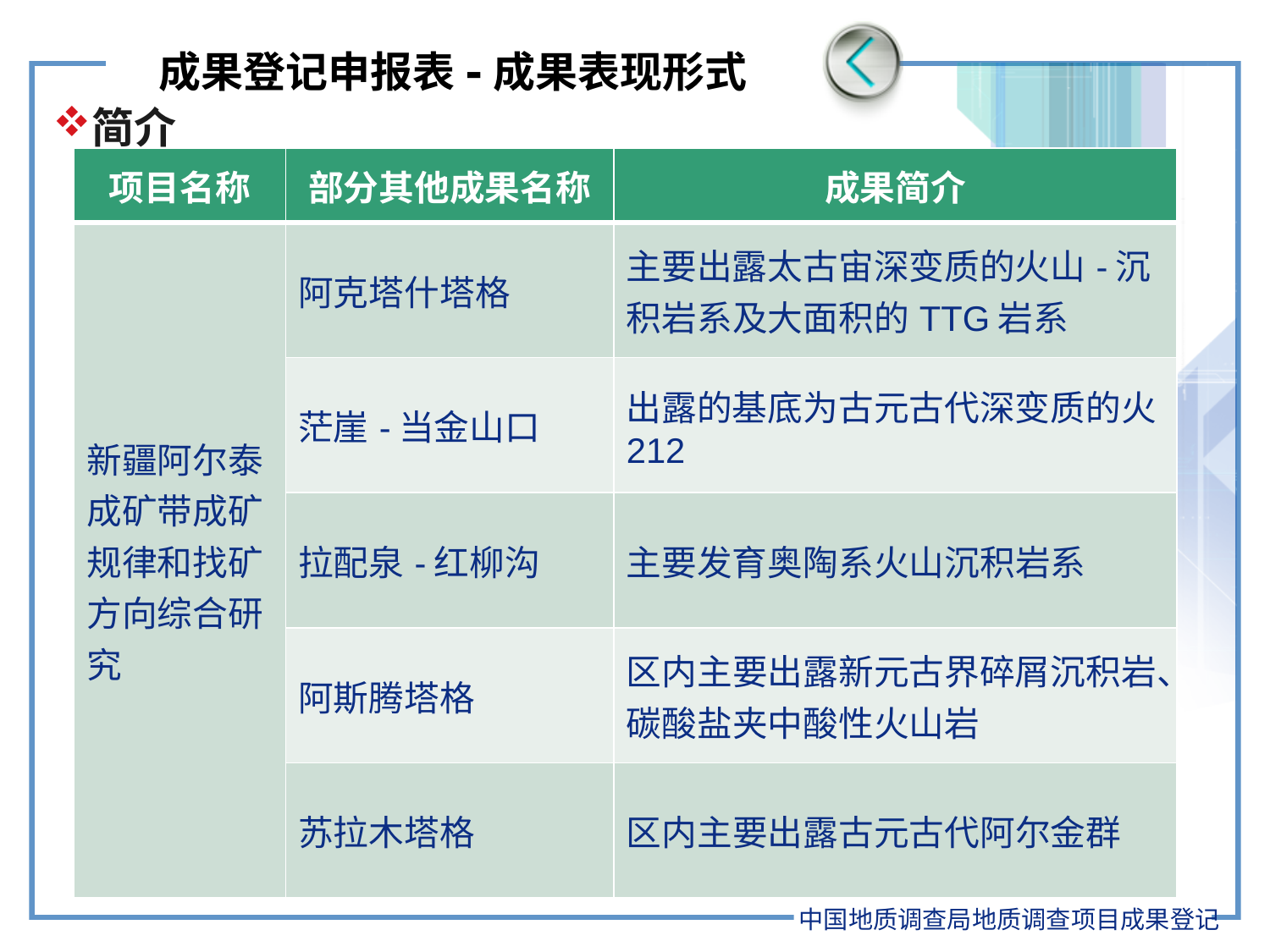

# 成果登记申报表-成果表现形式
简介
| 项目名称 | 部分其他成果名称 | 成果简介 |
| --- | --- | --- |
| 新疆阿尔泰成矿带成矿规律和找矿方向综合研究 | 阿克塔什塔格 | 主要出露太古宙深变质的火山-沉积岩系及大面积的TTG岩系 |
|  | 茫崖-当金山口 | 出露的基底为古元古代深变质的火212 |
|  | 拉配泉-红柳沟 | 主要发育奥陶系火山沉积岩系 |
|  | 阿斯腾塔格 | 区内主要出露新元古界碎屑沉积岩、碳酸盐夹中酸性火山岩 |
|  | 苏拉木塔格 | 区内主要出露古元古代阿尔金群 |
中国地质调查局地质调查项目成果登记